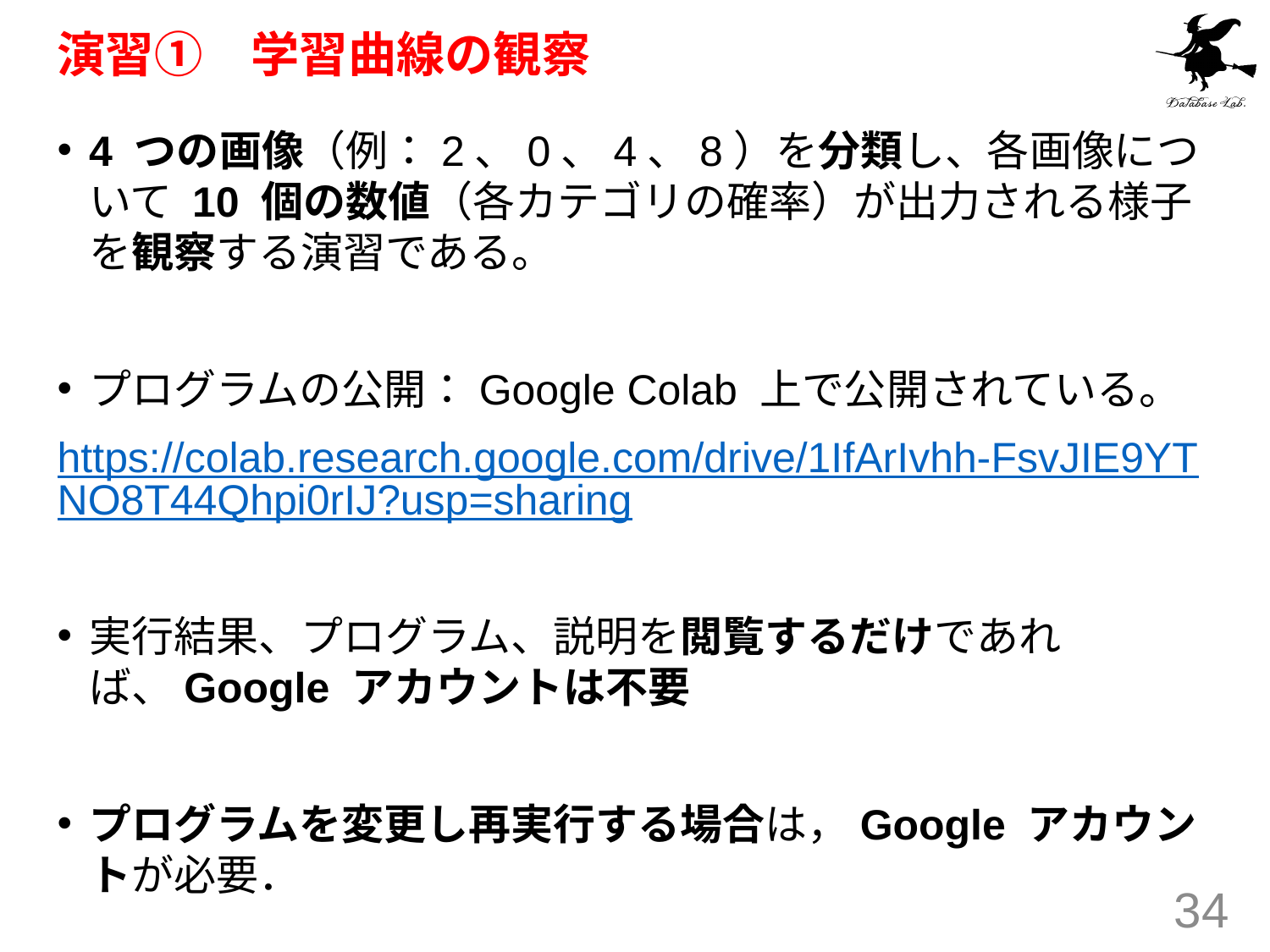

# 演習①　学習曲線の観察
4 つの画像（例：2、0、4、8）を分類し、各画像について 10 個の数値（各カテゴリの確率）が出力される様子を観察する演習である。

プログラムの公開：Google Colab 上で公開されている。
https://colab.research.google.com/drive/1IfArIvhh-FsvJIE9YTNO8T44Qhpi0rIJ?usp=sharing

実行結果、プログラム、説明を閲覧するだけであれば、Google アカウントは不要

プログラムを変更し再実行する場合は，Google アカウントが必要．

34